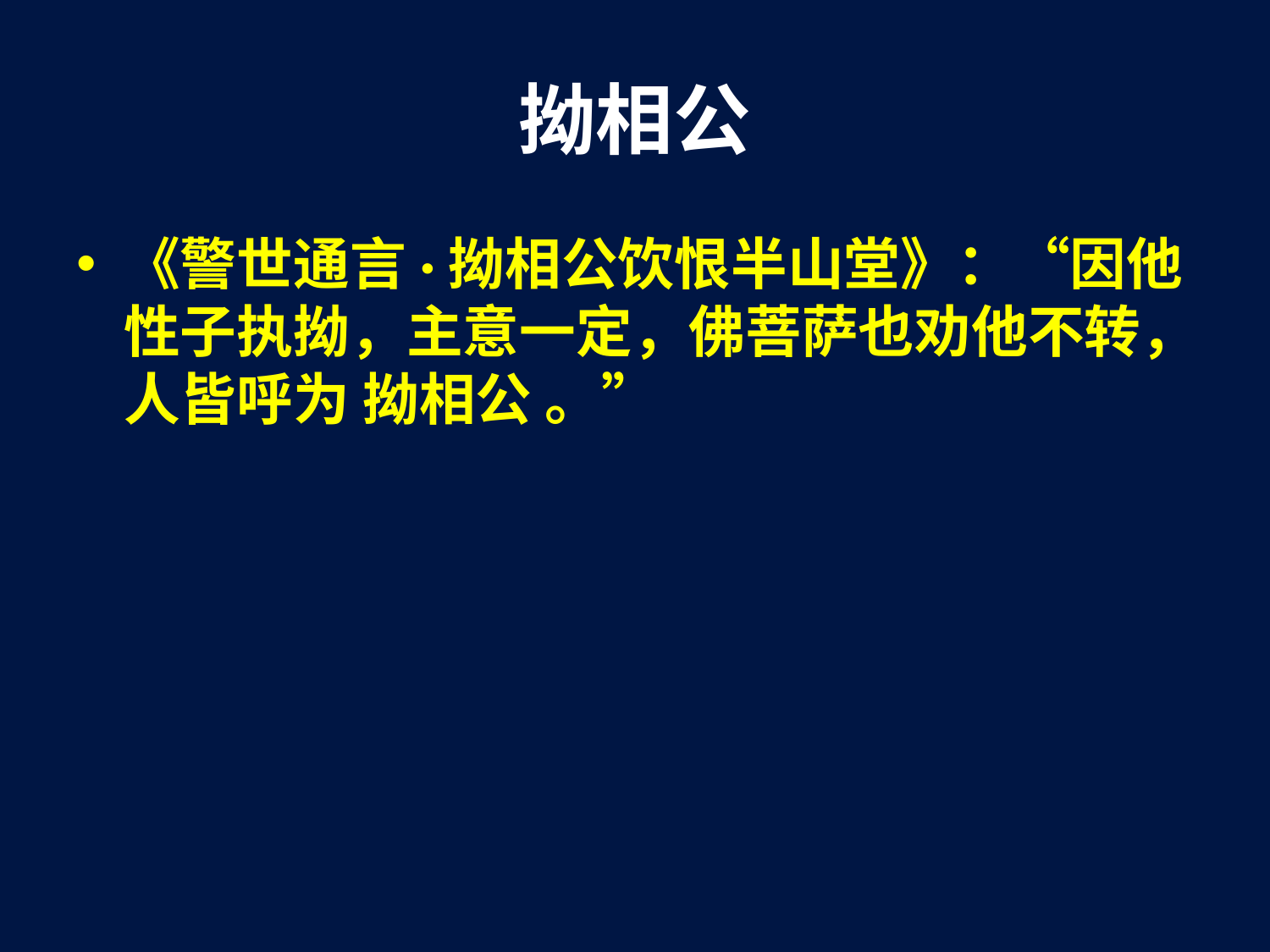

# 拗相公
《警世通言·拗相公饮恨半山堂》：“因他性子执拗，主意一定，佛菩萨也劝他不转，人皆呼为 拗相公 。”